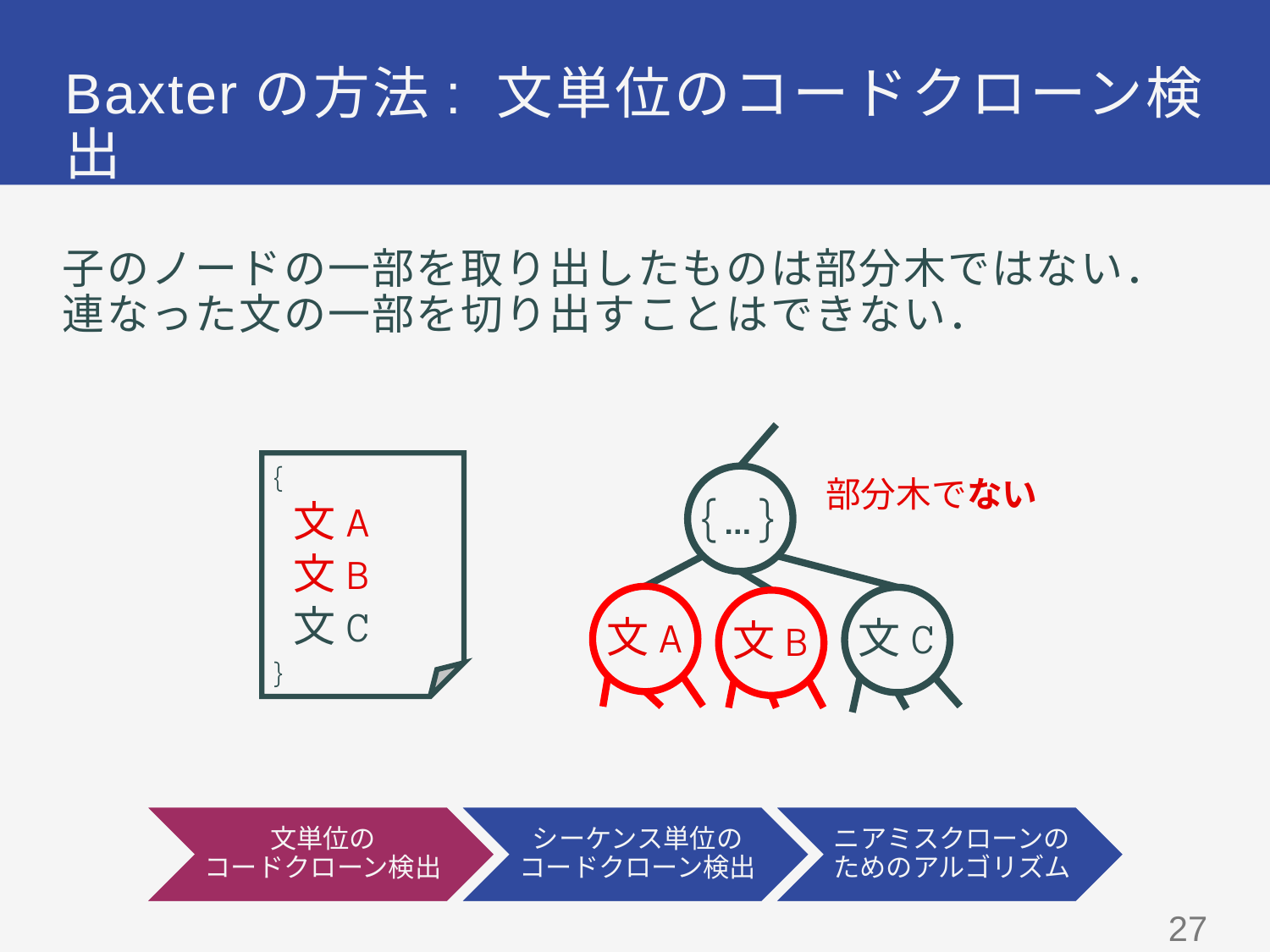

# Baxterの方法: 文単位のコードクローン検出
子のノードの一部を取り出したものは部分木ではない．
連なった文の一部を切り出すことはできない．
{…}
文A
文C
文B
{
 文A
 文B
 文C
}
部分木でない
文単位の
コードクローン検出
シーケンス単位の
コードクローン検出
ニアミスクローンのためのアルゴリズム
27